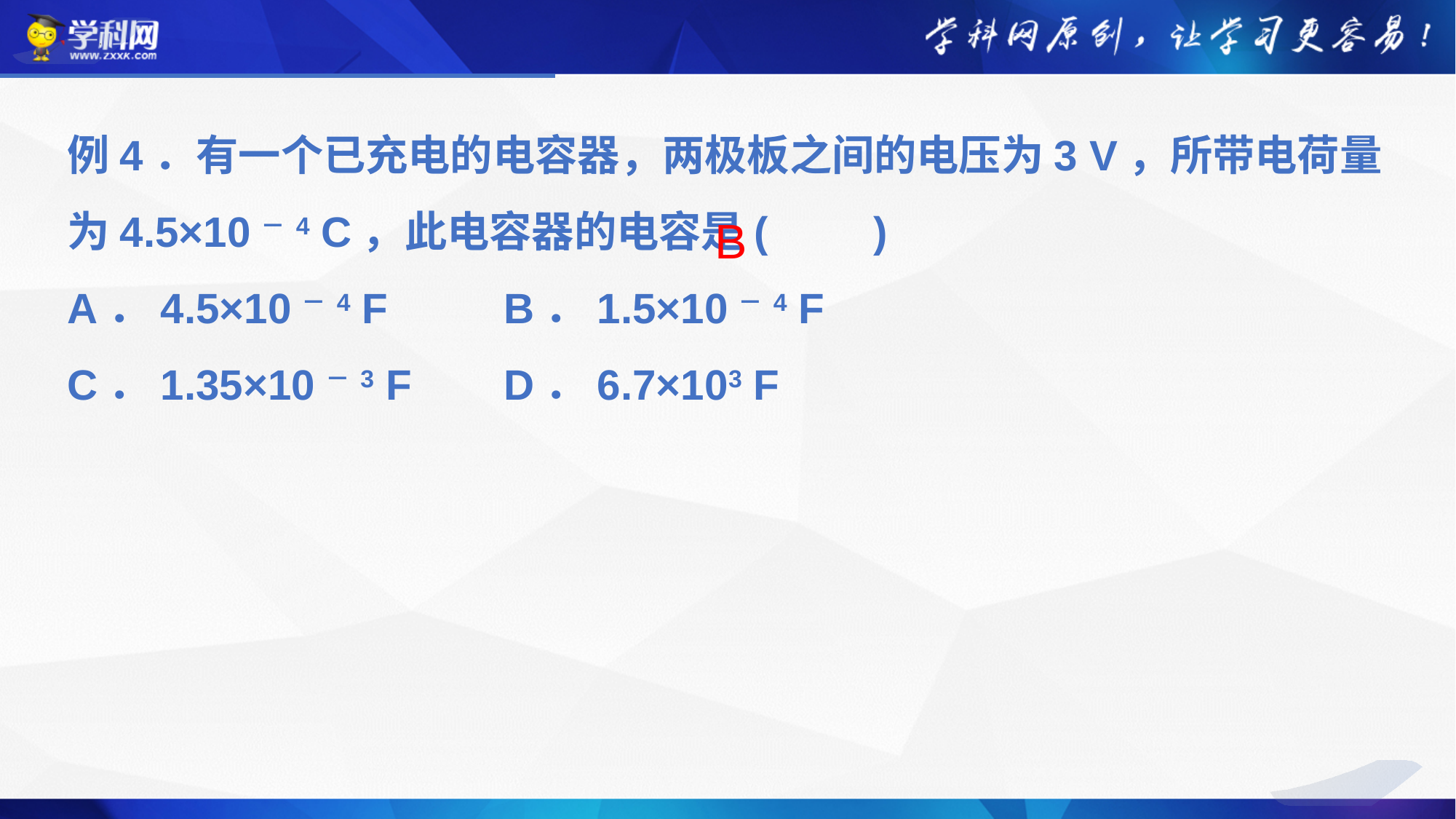

例4．有一个已充电的电容器，两极板之间的电压为3 V，所带电荷量为4.5×10－4 C，此电容器的电容是(　　)
A．4.5×10－4 F    	B．1.5×10－4 F
C．1.35×10－3 F  	D．6.7×103 F
B